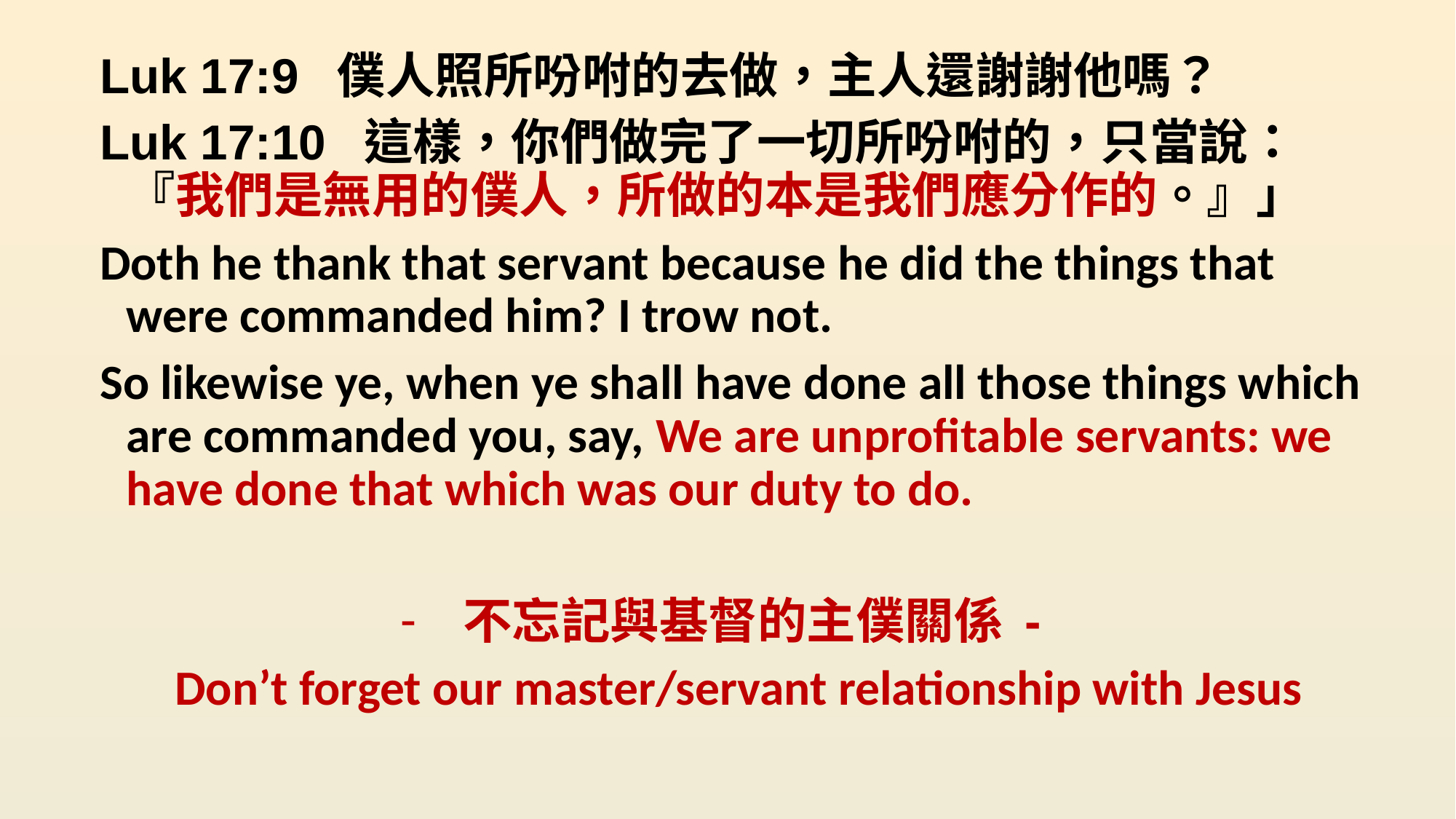

Luk 17:9  僕人照所吩咐的去做，主人還謝謝他嗎？
Luk 17:10  這樣，你們做完了一切所吩咐的，只當說：『我們是無用的僕人，所做的本是我們應分作的。』」
Doth he thank that servant because he did the things that were commanded him? I trow not.
So likewise ye, when ye shall have done all those things which are commanded you, say, We are unprofitable servants: we have done that which was our duty to do.

不忘記與基督的主僕關係 -
Don’t forget our master/servant relationship with Jesus